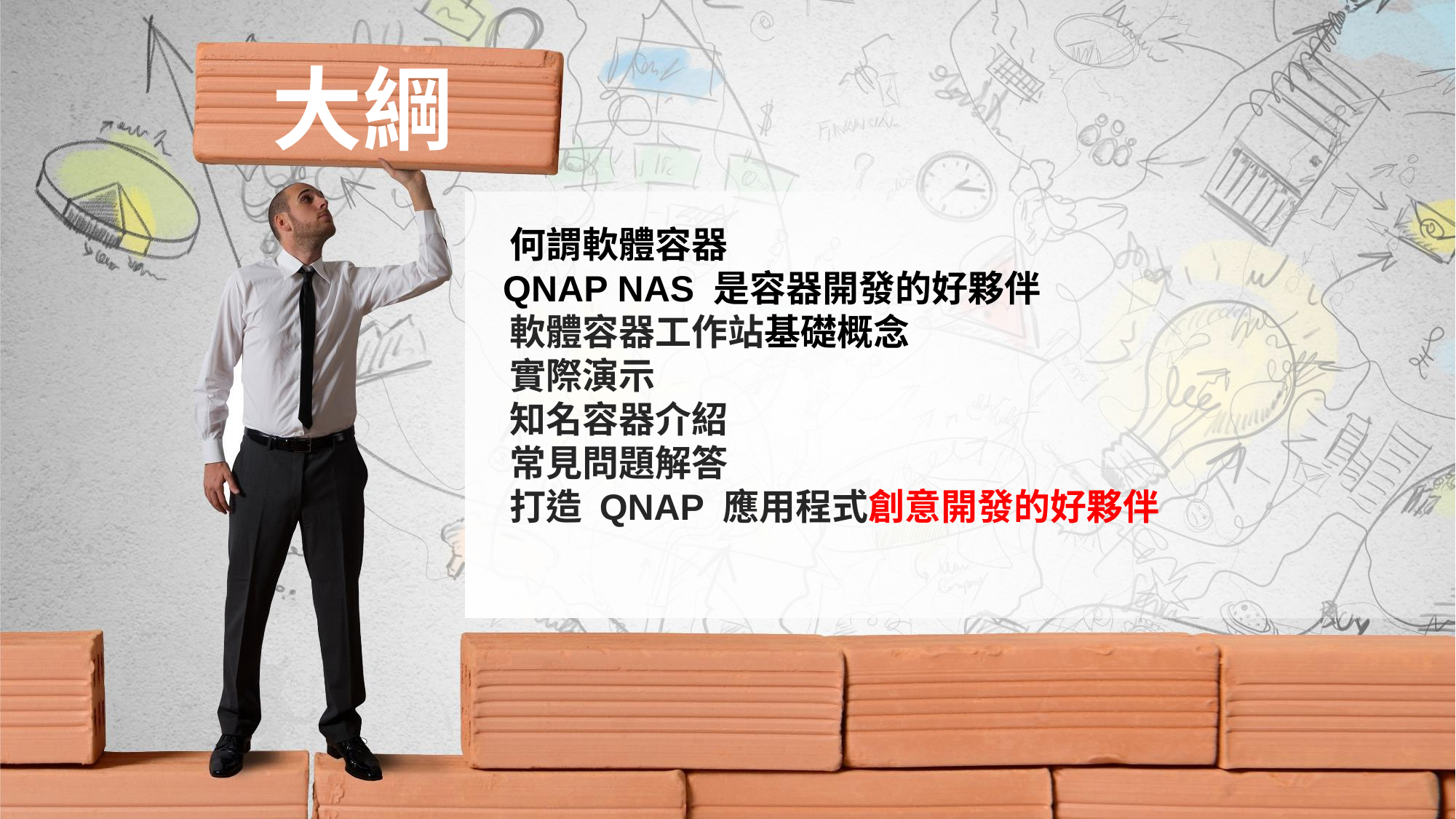

大綱

 何謂軟體容器
 QNAP NAS 是容器開發的好夥伴
 軟體容器工作站基礎概念
 實際演示
 知名容器介紹
 常見問題解答
 打造 QNAP 應用程式創意開發的好夥伴